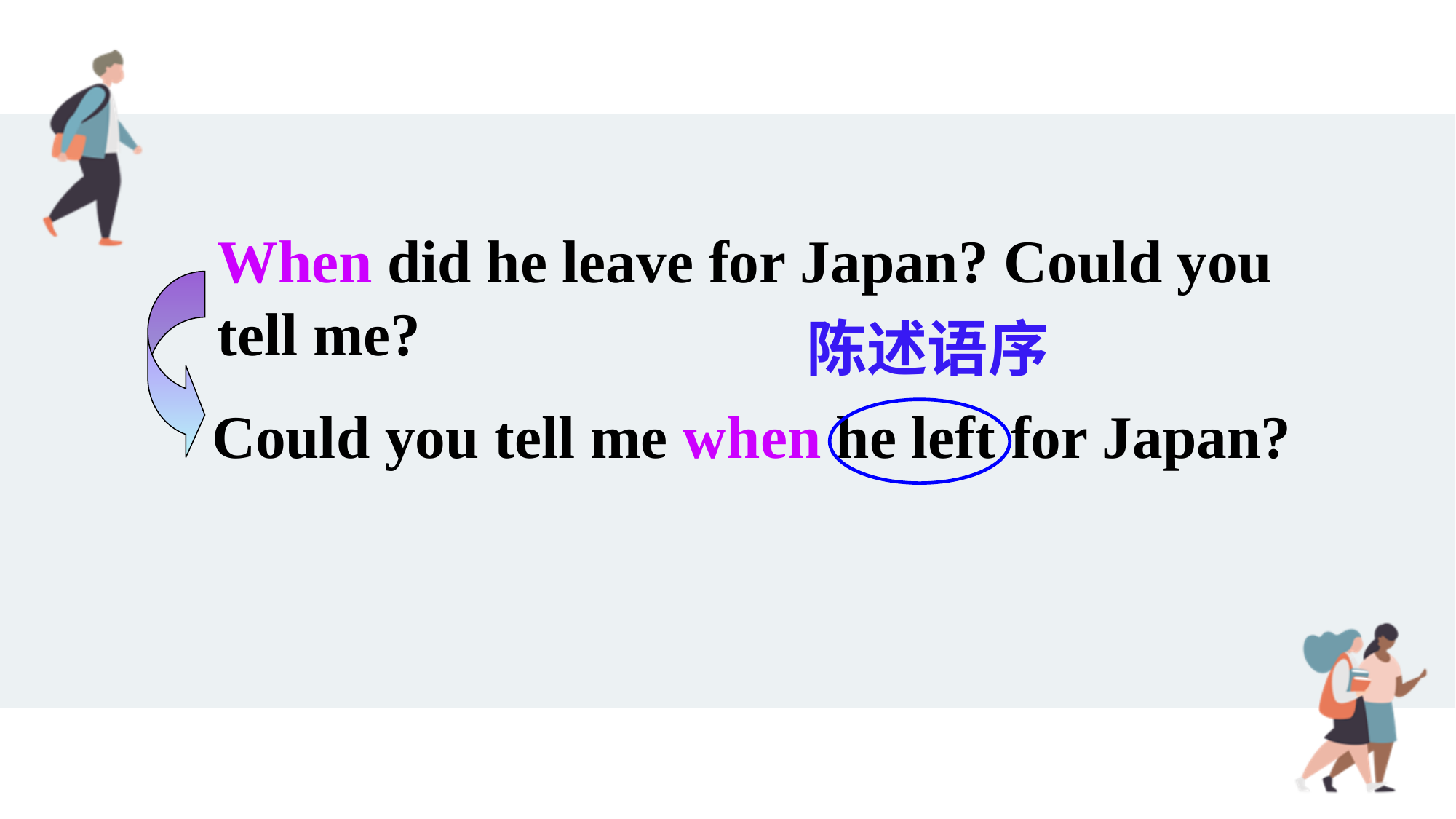

When did he leave for Japan? Could you tell me?

陈述语序
Could you tell me when he left for Japan?